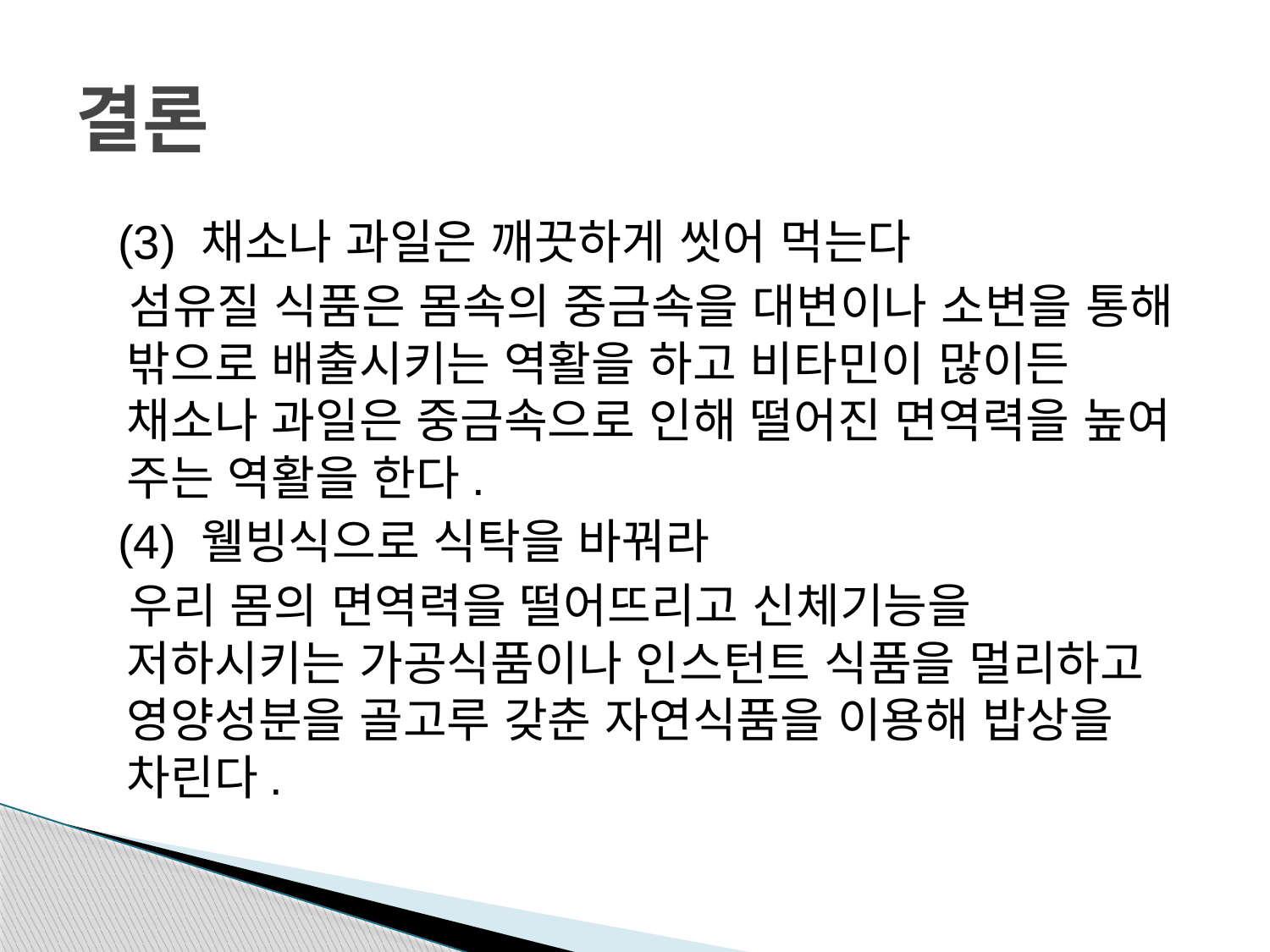

# 결론
  (3) 채소나 과일은 깨끗하게 씻어 먹는다
  섬유질 식품은 몸속의 중금속을 대변이나 소변을 통해 밖으로 배출시키는 역활을 하고 비타민이 많이든 채소나 과일은 중금속으로 인해 떨어진 면역력을 높여 주는 역활을 한다.
  (4) 웰빙식으로 식탁을 바꿔라
  우리 몸의 면역력을 떨어뜨리고 신체기능을 저하시키는 가공식품이나 인스턴트 식품을 멀리하고 영양성분을 골고루 갖춘 자연식품을 이용해 밥상을 차린다.